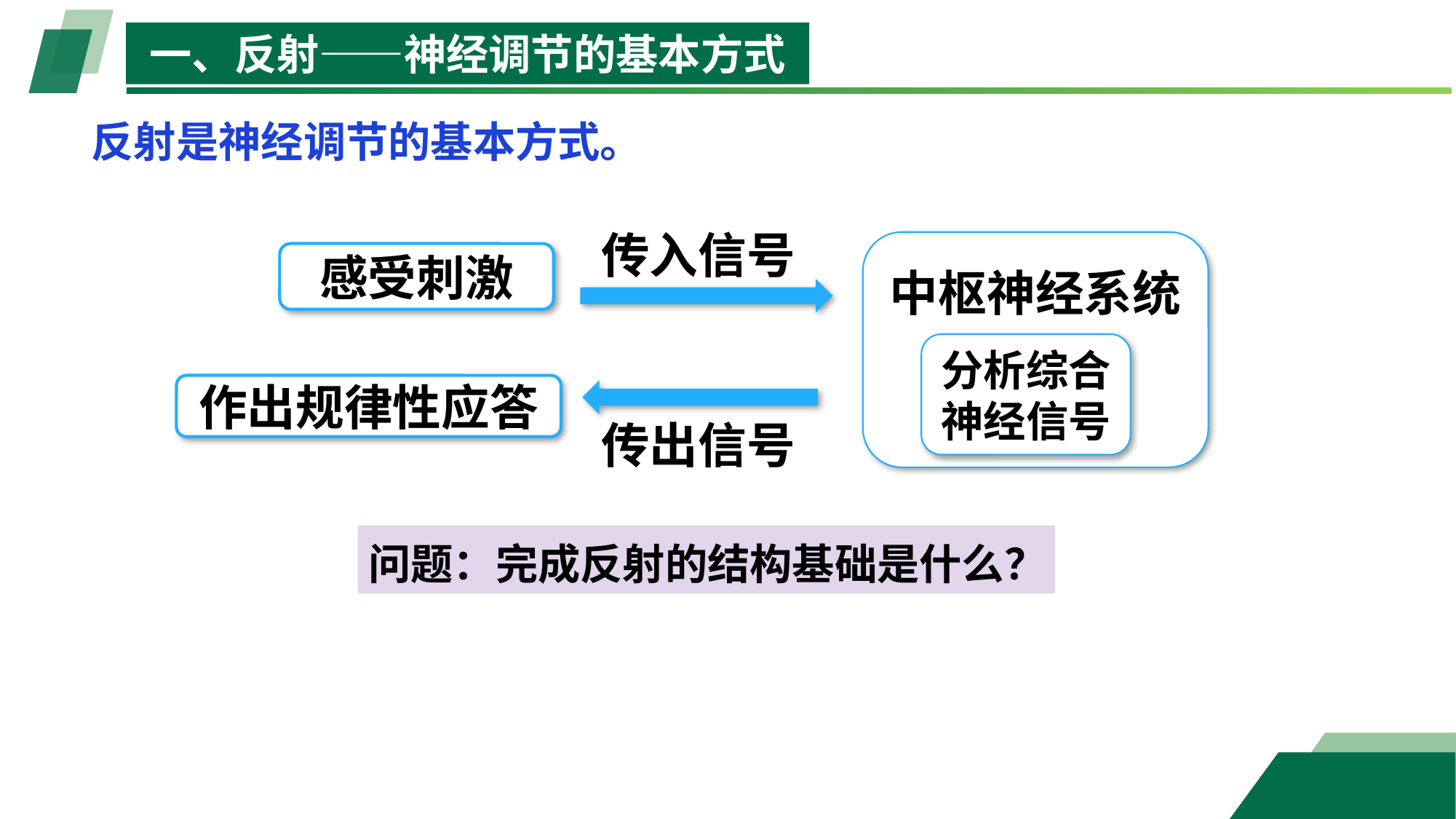

一、反射——神经调节的基本方式
反射是神经调节的基本方式。
传入信号

中枢神经系统

感受刺激
分析综合神经信号
作出规律性应答

传出信号
问题：完成反射的结构基础是什么？